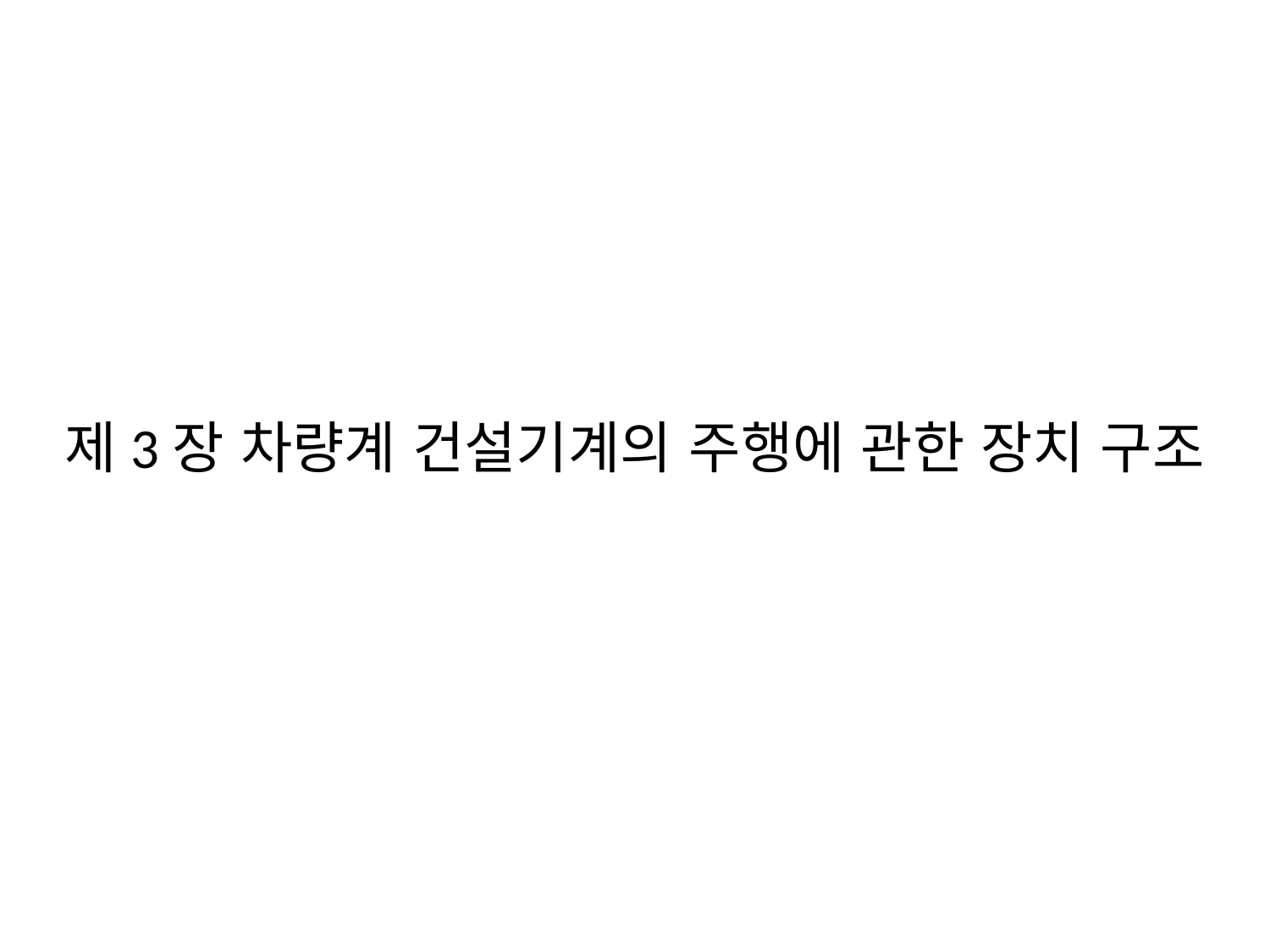

# 제3장 차량계 건설기계의 주행에 관한 장치 구조